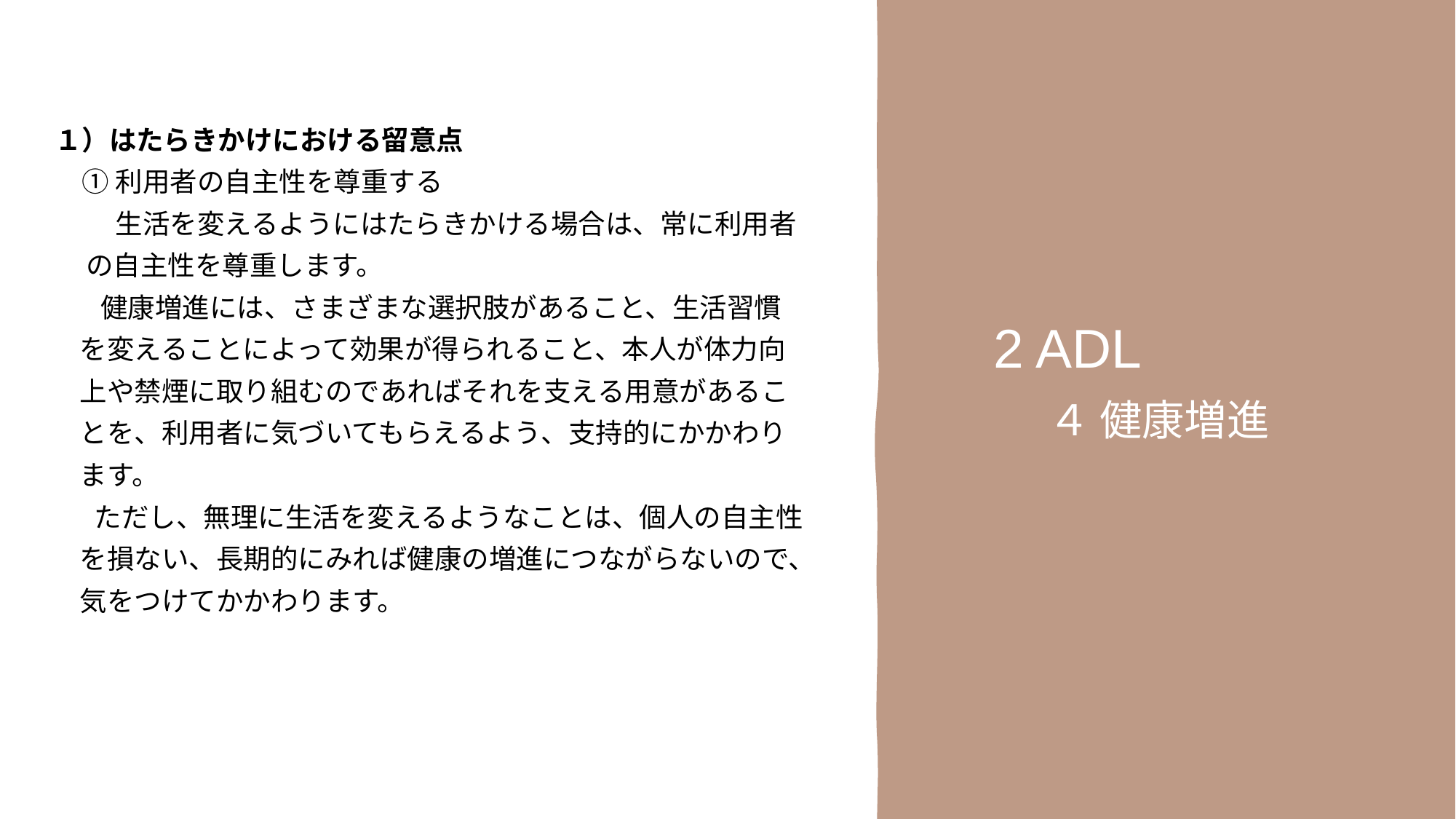

１）はたらきかけにおける留意点
　① 利用者の自主性を尊重する
　　 生活を変えるようにはたらきかける場合は、常に利用者
    の自主性を尊重します。
　   健康増進には、さまざまな選択肢があること、生活習慣
   を変えることによって効果が得られること、本人が体力向
   上や禁煙に取り組むのであればそれを支える用意があるこ
   とを、利用者に気づいてもらえるよう、支持的にかかわり
   ます。
　  ただし、無理に生活を変えるようなことは、個人の自主性
   を損ない、長期的にみれば健康の増進につながらないので、
   気をつけてかかわります。

2 ADL
　４ 健康増進